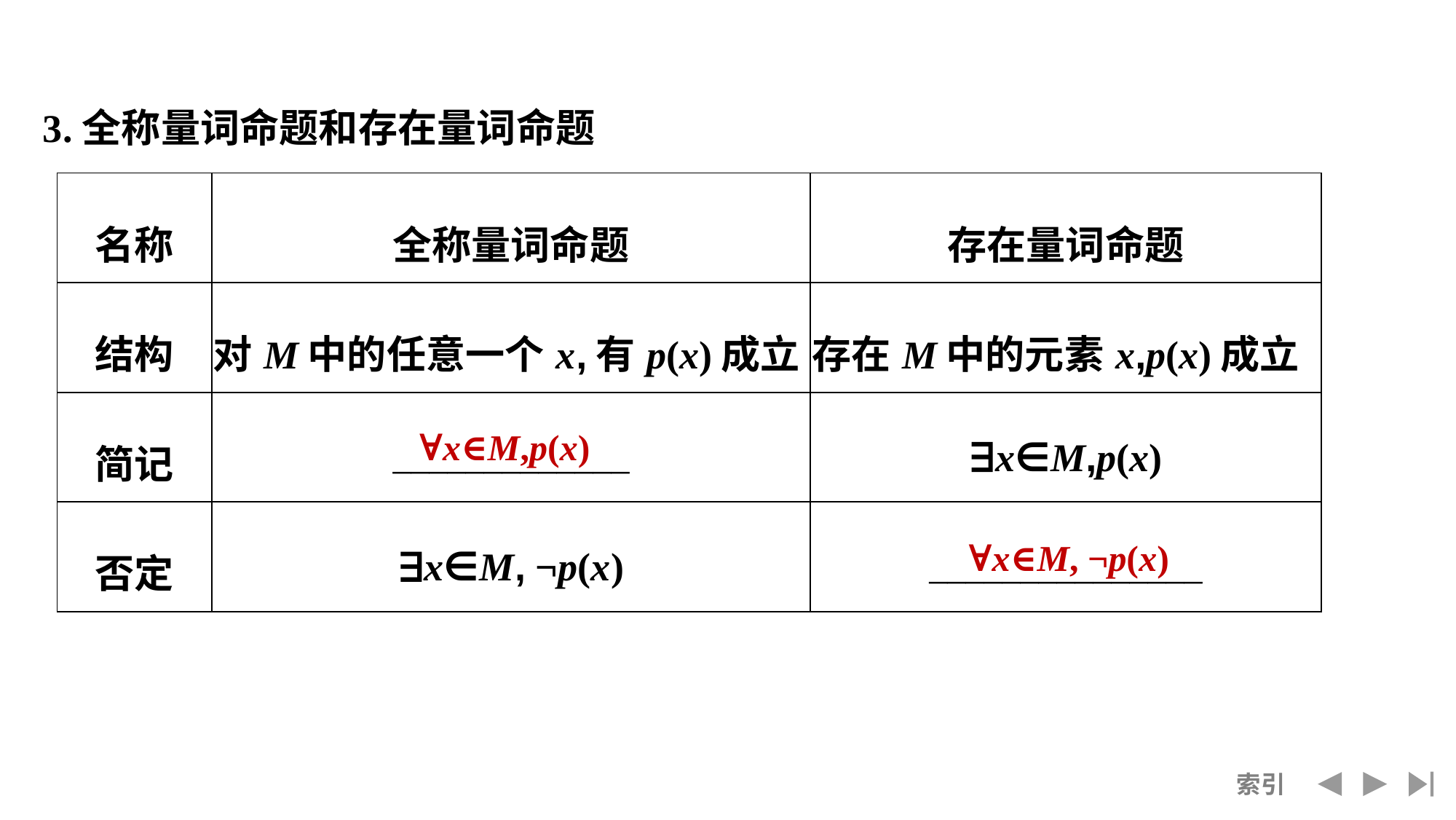

3.全称量词命题和存在量词命题
| 名称 | 全称量词命题 | 存在量词命题 |
| --- | --- | --- |
| 结构 | 对M中的任意一个x,有p(x)成立 | 存在M中的元素x,p(x)成立 |
| 简记 | \_\_\_\_\_\_\_\_\_\_\_\_\_ | ∃x∈M,p(x) |
| 否定 | ∃x∈M, ¬p(x) | \_\_\_\_\_\_\_\_\_\_\_\_\_\_\_ |
∀x∈M,p(x)
∀x∈M, ¬p(x)